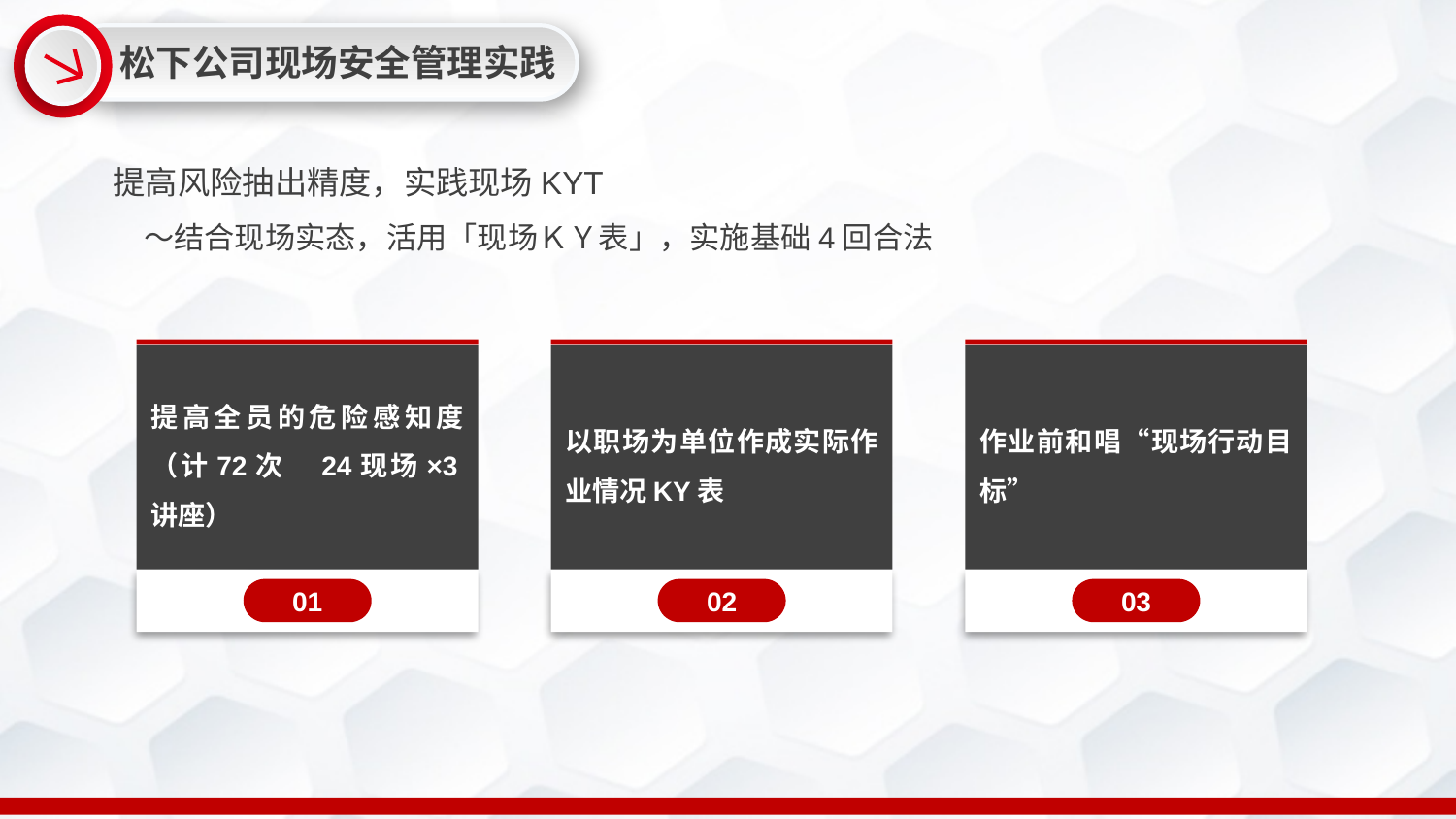

松下公司现场安全管理实践
提高风险抽出精度，实践现场KYT
　～结合现场实态，活用「现场ＫＹ表」，实施基础4回合法

提高全员的危险感知度（计72次　24现场×3讲座）

01

以职场为单位作成实际作业情况KY表

02

作业前和唱“现场行动目标”

03